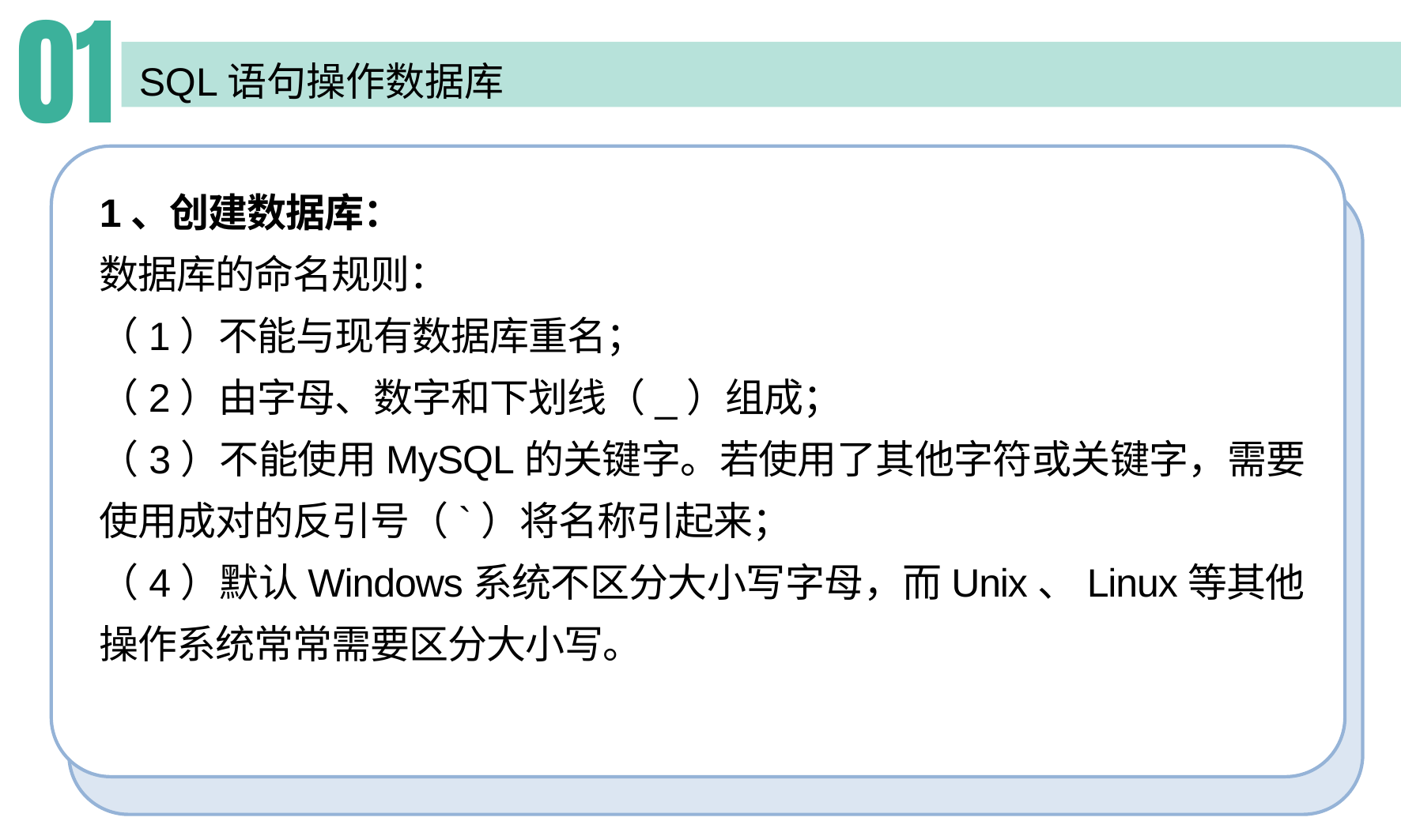

01

SQL语句操作数据库

1、创建数据库：
数据库的命名规则：
（1）不能与现有数据库重名；
（2）由字母、数字和下划线（_）组成；
（3）不能使用MySQL的关键字。若使用了其他字符或关键字，需要使用成对的反引号（`）将名称引起来；
（4）默认Windows系统不区分大小写字母，而Unix、Linux等其他操作系统常常需要区分大小写。